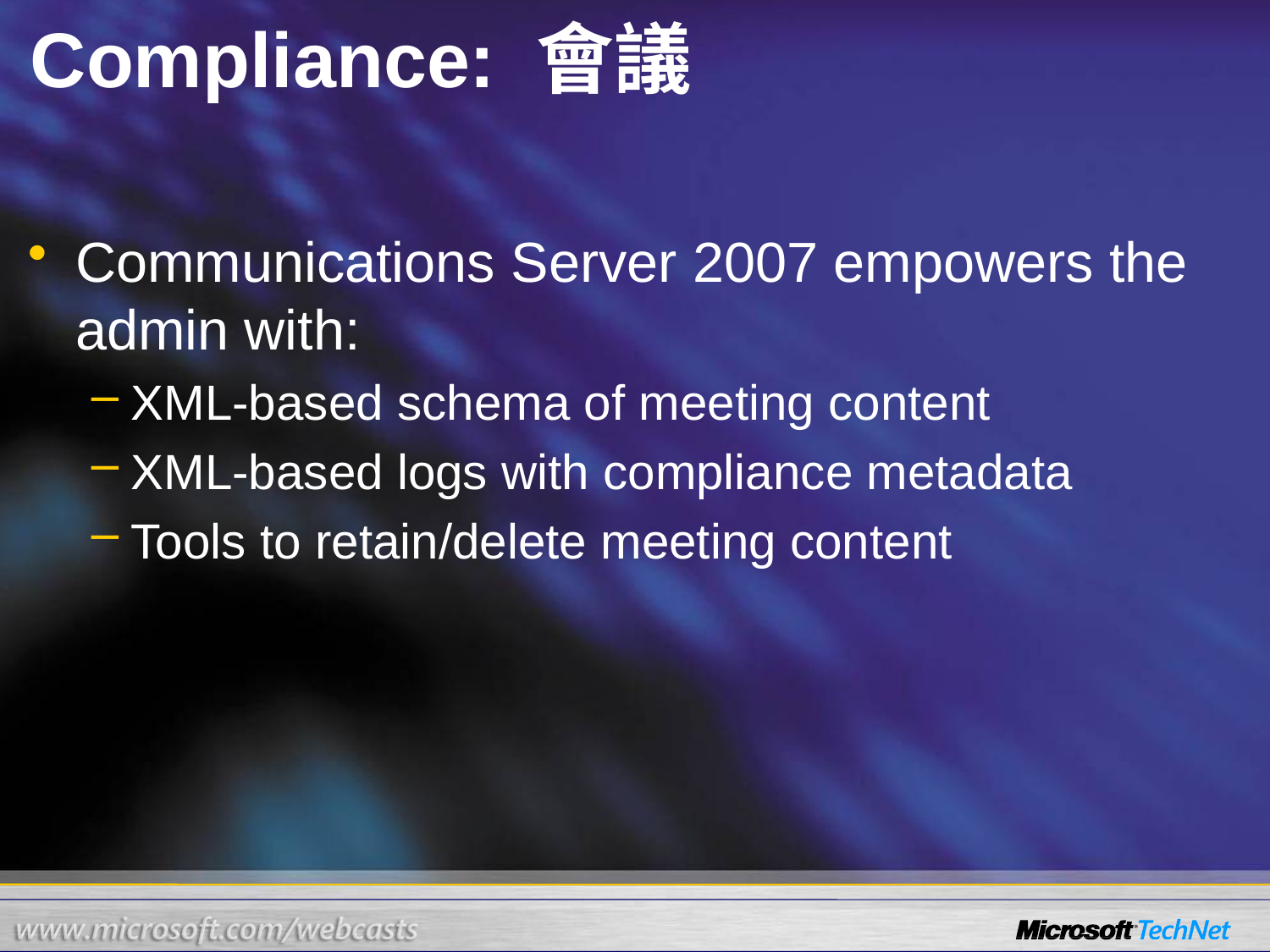

# Compliance: 會議
Communications Server 2007 empowers the admin with:
XML-based schema of meeting content
XML-based logs with compliance metadata
Tools to retain/delete meeting content